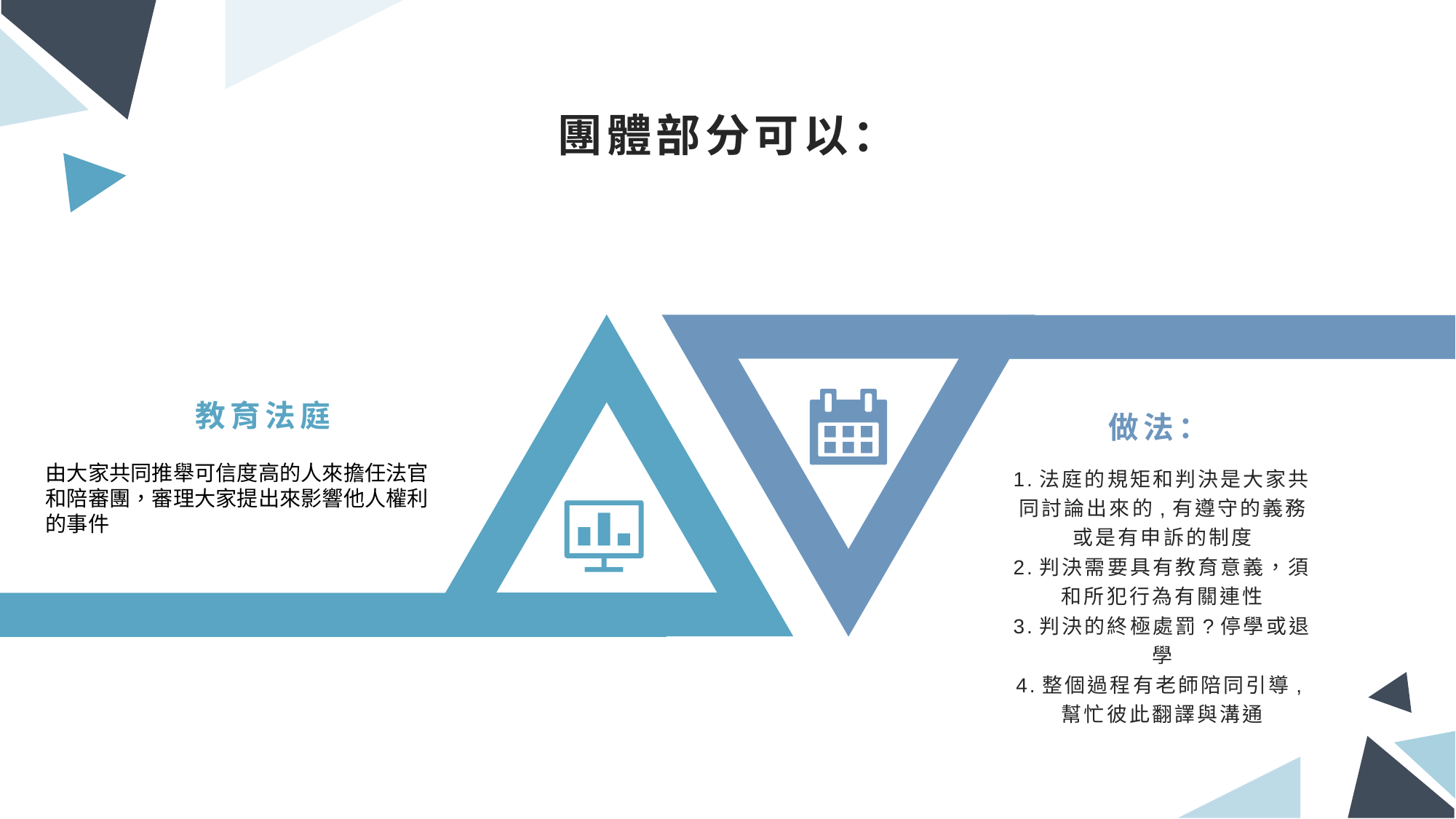

團體部分可以：

教育法庭

做法：
由大家共同推舉可信度高的人來擔任法官和陪審團，審理大家提出來影響他人權利的事件

1.法庭的規矩和判決是大家共同討論出來的,有遵守的義務
或是有申訴的制度
2.判決需要具有教育意義，須和所犯行為有關連性
3.判決的終極處罰?停學或退學
4.整個過程有老師陪同引導,幫忙彼此翻譯與溝通